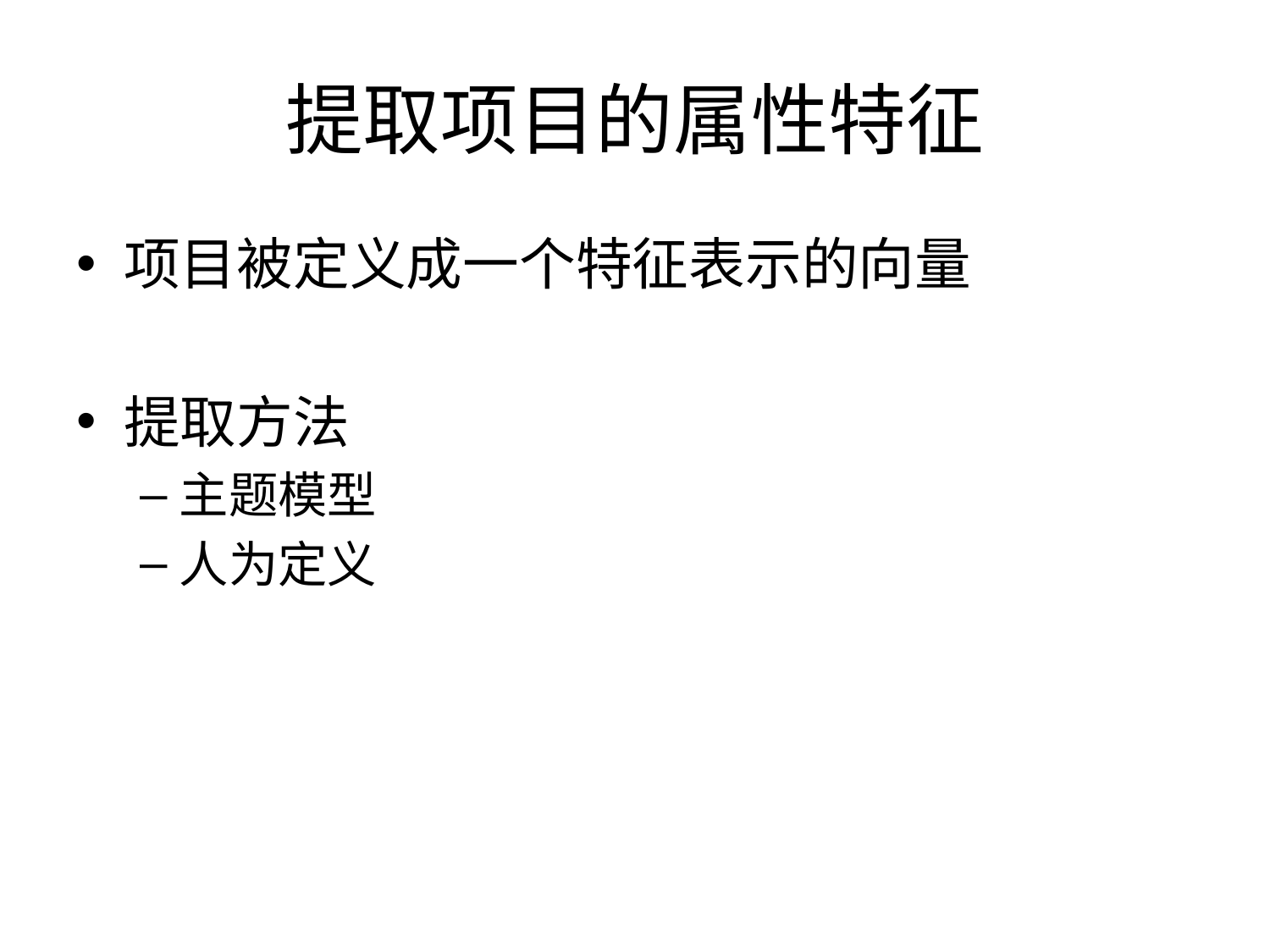

# 提取项目的属性特征
项目被定义成一个特征表示的向量

提取方法
主题模型
人为定义